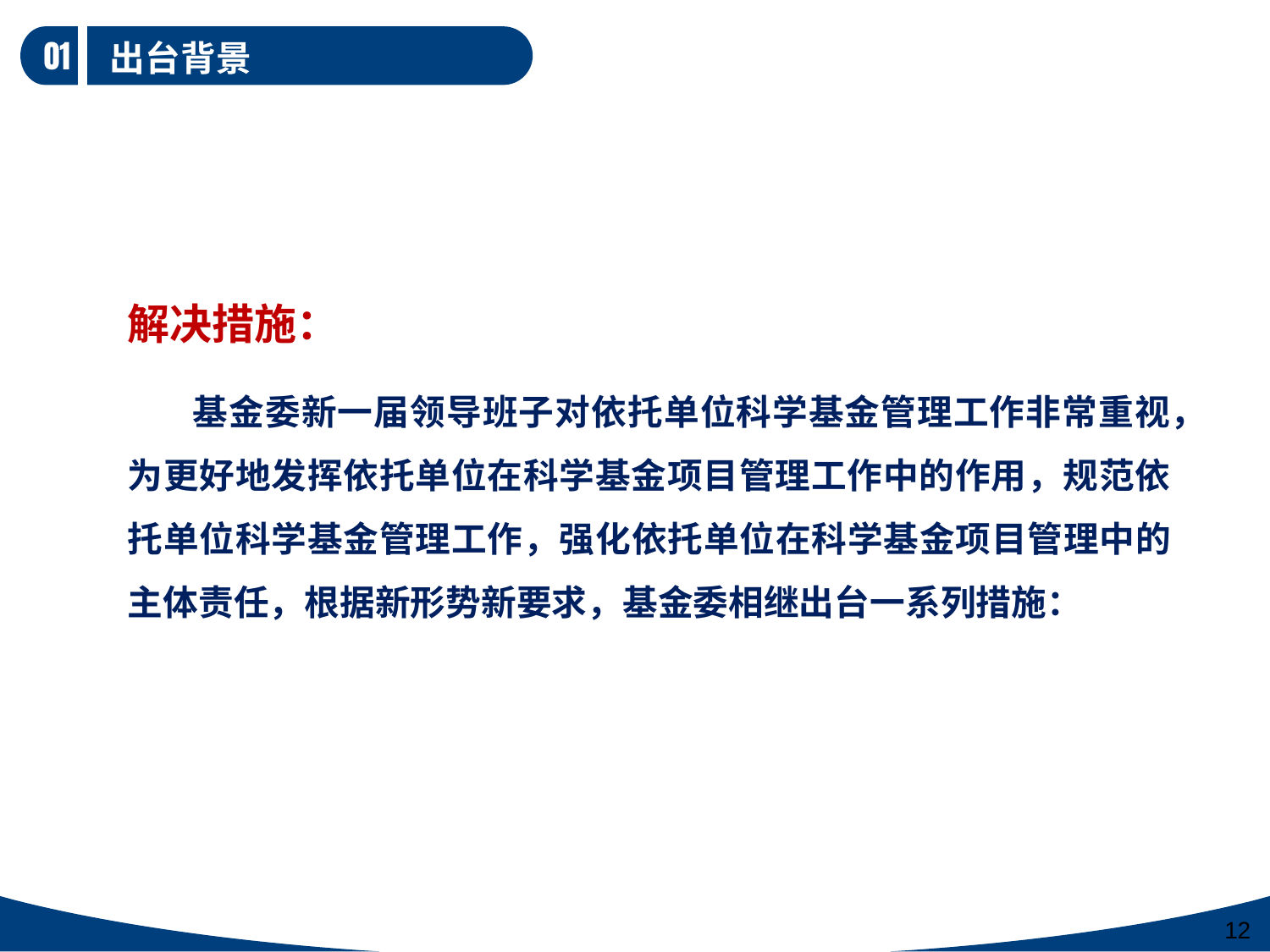

出台背景
01

解决措施：
       基金委新一届领导班子对依托单位科学基金管理工作非常重视，为更好地发挥依托单位在科学基金项目管理工作中的作用，规范依托单位科学基金管理工作，强化依托单位在科学基金项目管理中的主体责任，根据新形势新要求，基金委相继出台一系列措施：

12